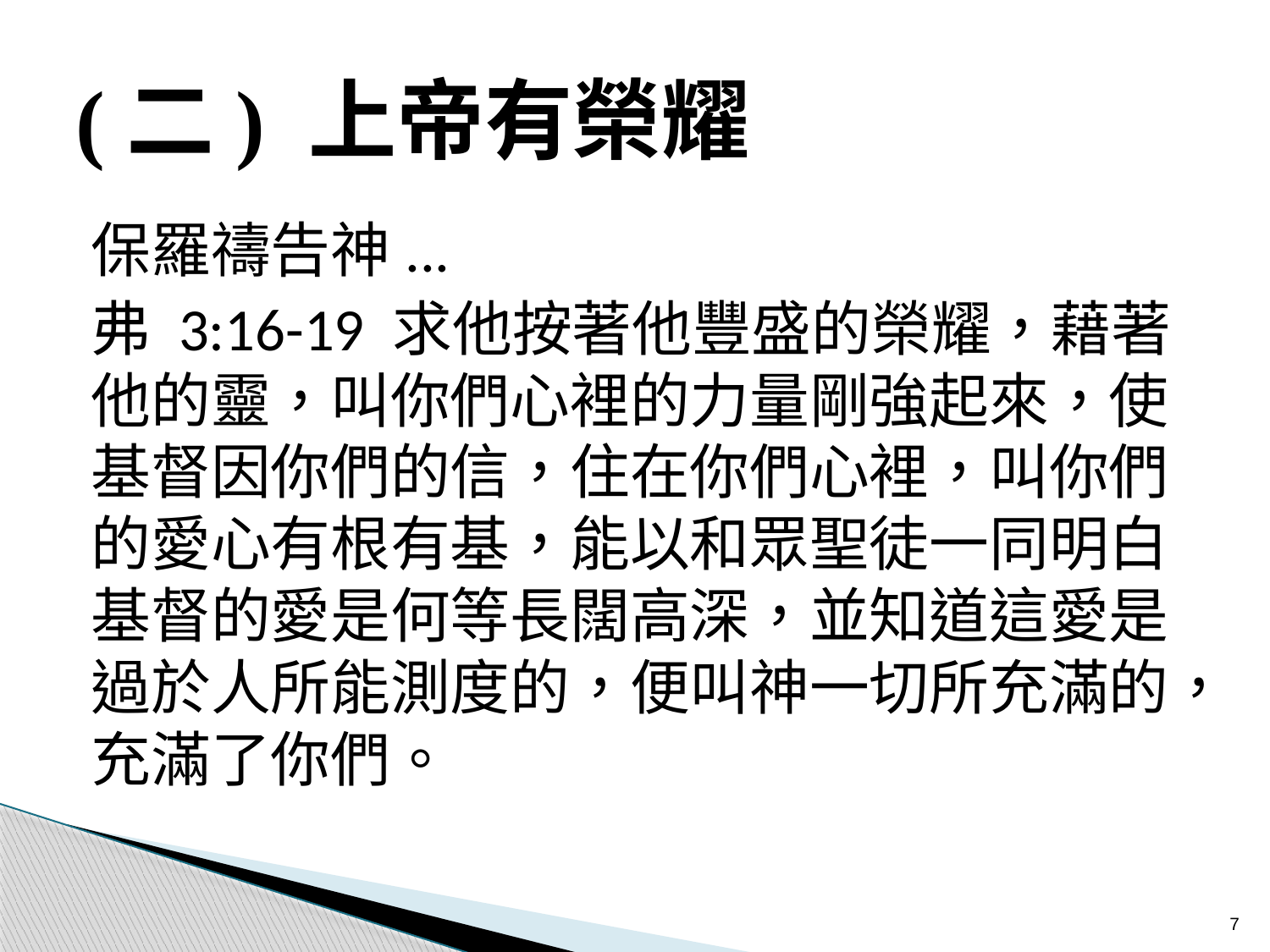

# (二) 上帝有榮耀
保羅禱告神...
弗 3:16-19 求他按著他豐盛的榮耀，藉著他的靈，叫你們心裡的力量剛強起來，使基督因你們的信，住在你們心裡，叫你們的愛心有根有基，能以和眾聖徒一同明白基督的愛是何等長闊高深，並知道這愛是過於人所能測度的，便叫神一切所充滿的，充滿了你們。

7